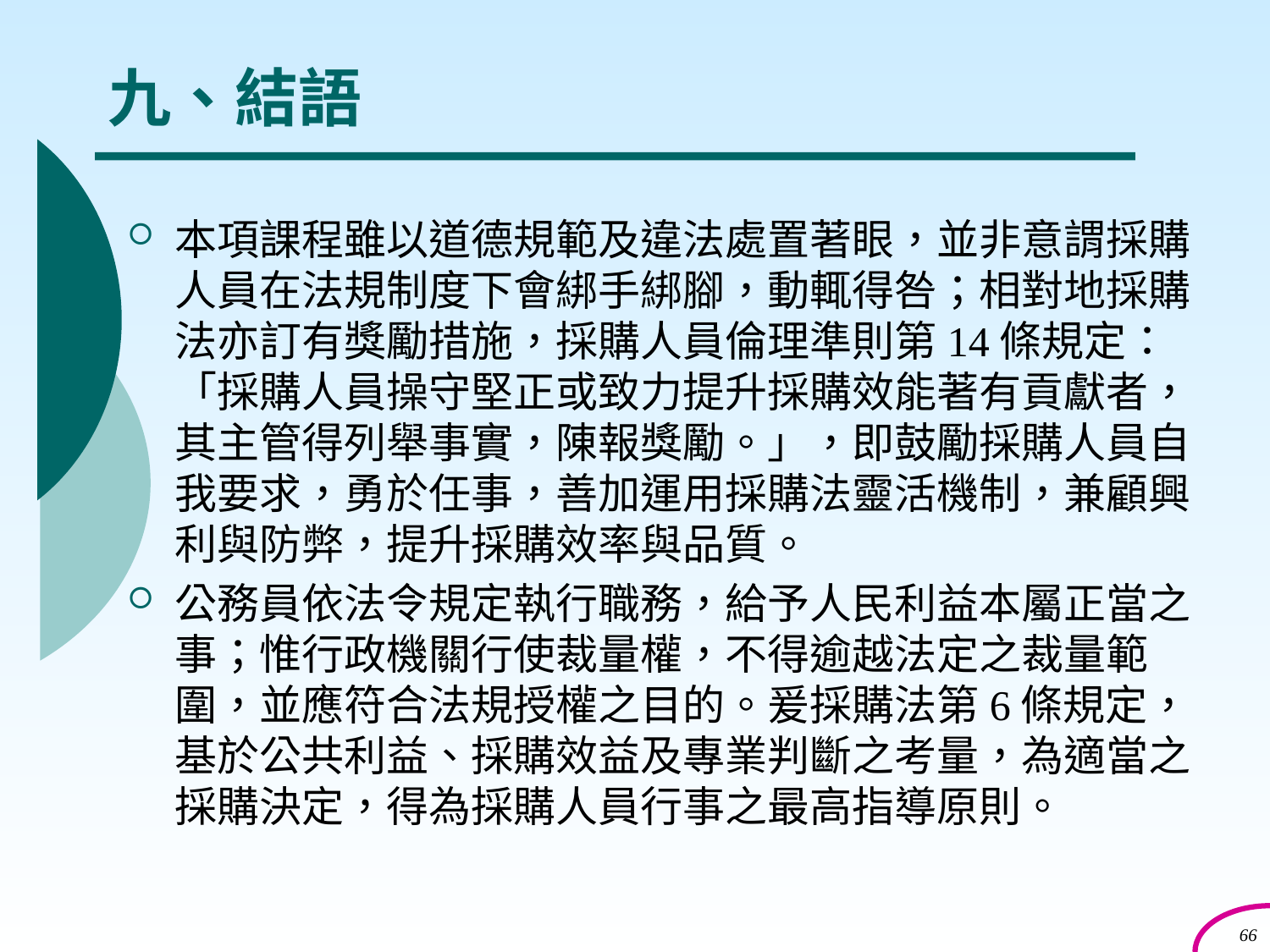

# 九、結語
本項課程雖以道德規範及違法處置著眼，並非意謂採購人員在法規制度下會綁手綁腳，動輒得咎；相對地採購法亦訂有獎勵措施，採購人員倫理準則第14條規定：「採購人員操守堅正或致力提升採購效能著有貢獻者，其主管得列舉事實，陳報獎勵。」，即鼓勵採購人員自我要求，勇於任事，善加運用採購法靈活機制，兼顧興利與防弊，提升採購效率與品質。
公務員依法令規定執行職務，給予人民利益本屬正當之事；惟行政機關行使裁量權，不得逾越法定之裁量範圍，並應符合法規授權之目的。爰採購法第6條規定，基於公共利益、採購效益及專業判斷之考量，為適當之採購決定，得為採購人員行事之最高指導原則。
66